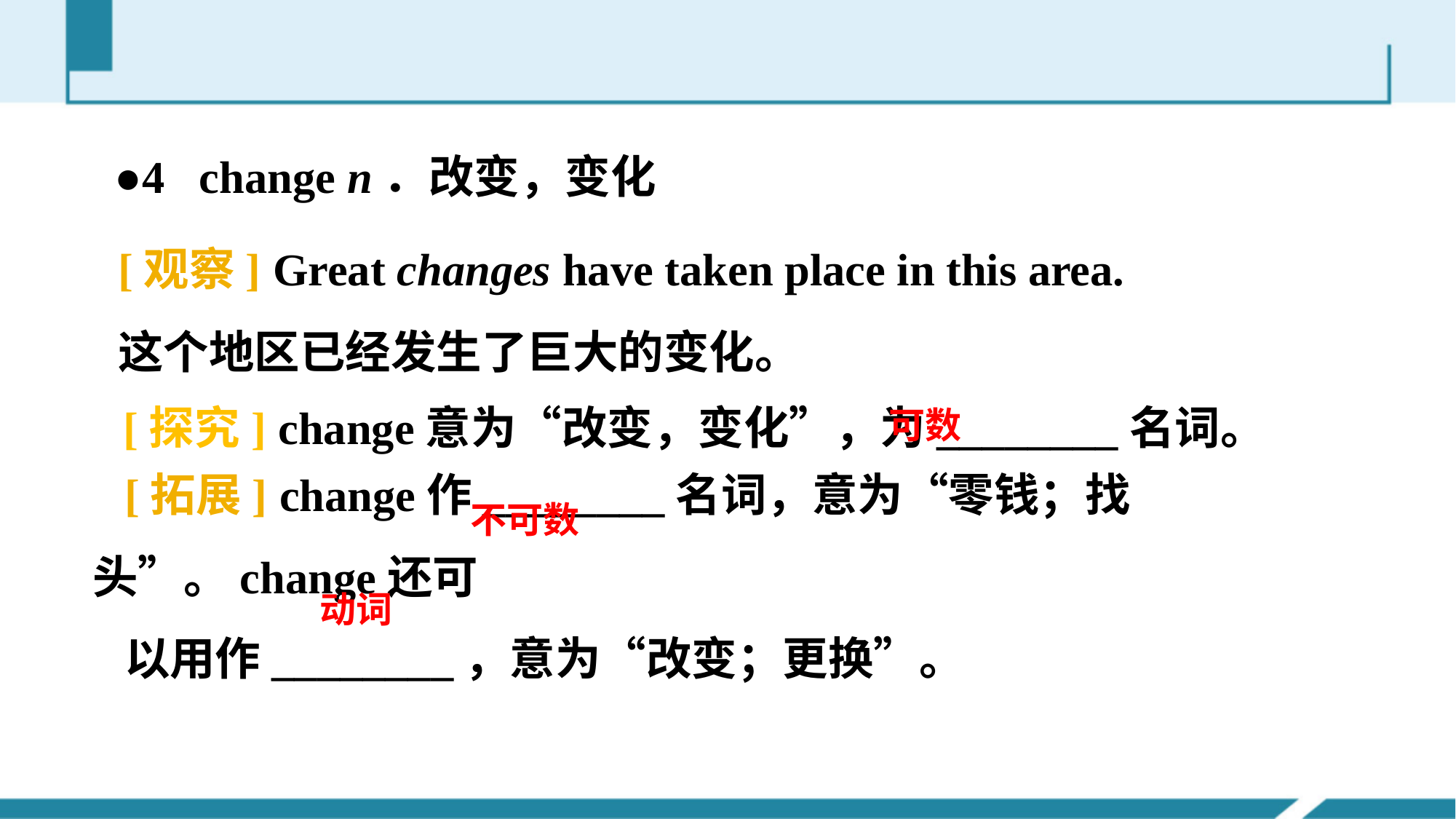

●4   change n．改变，变化
[观察] Great changes have taken place in this area.
这个地区已经发生了巨大的变化。
[探究] change意为“改变，变化”，为________名词。
可数
[拓展] change作________名词，意为“零钱；找头”。change还可
以用作________，意为“改变；更换”。
不可数
动词